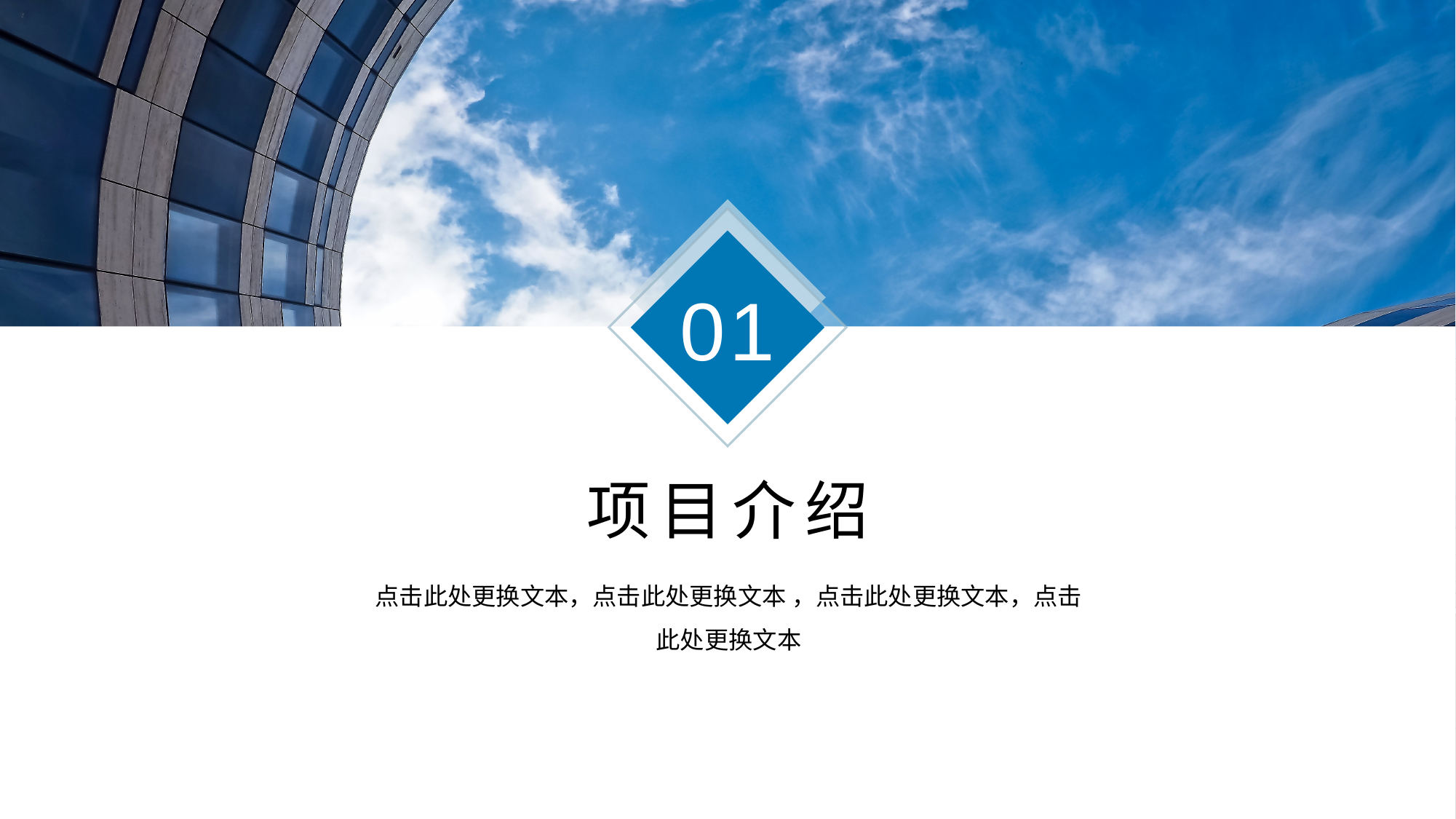

01

项目介绍
点击此处更换文本，点击此处更换文本 ，点击此处更换文本，点击此处更换文本